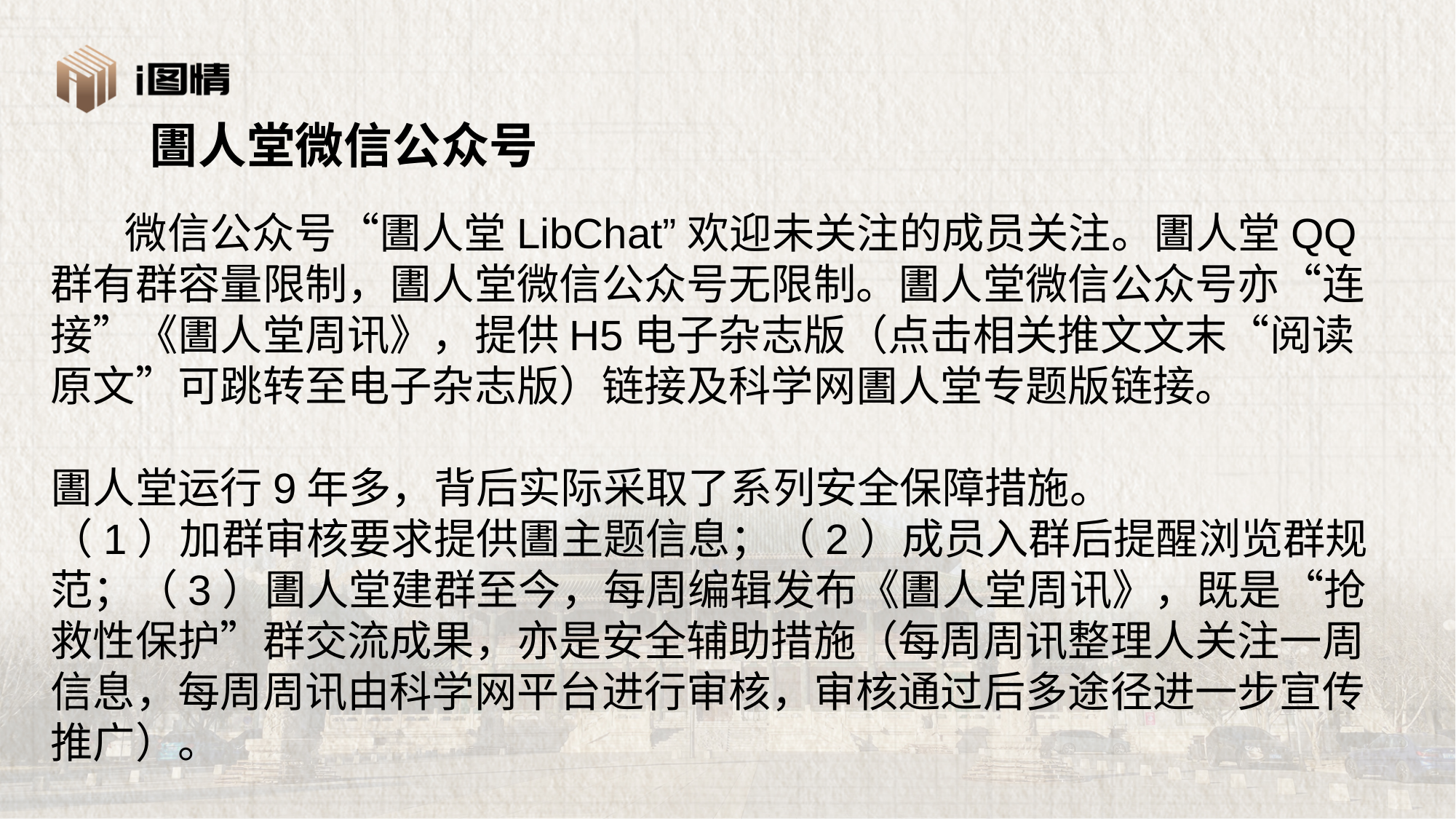

圕人堂微信公众号
        微信公众号“圕人堂LibChat”欢迎未关注的成员关注。圕人堂QQ群有群容量限制，圕人堂微信公众号无限制。圕人堂微信公众号亦“连接”《圕人堂周讯》，提供H5电子杂志版（点击相关推文文末“阅读原文”可跳转至电子杂志版）链接及科学网圕人堂专题版链接。

圕人堂运行9年多，背后实际采取了系列安全保障措施。
（1）加群审核要求提供圕主题信息；（2）成员入群后提醒浏览群规范；（3）圕人堂建群至今，每周编辑发布《圕人堂周讯》，既是“抢救性保护”群交流成果，亦是安全辅助措施（每周周讯整理人关注一周信息，每周周讯由科学网平台进行审核，审核通过后多途径进一步宣传推广）。
35